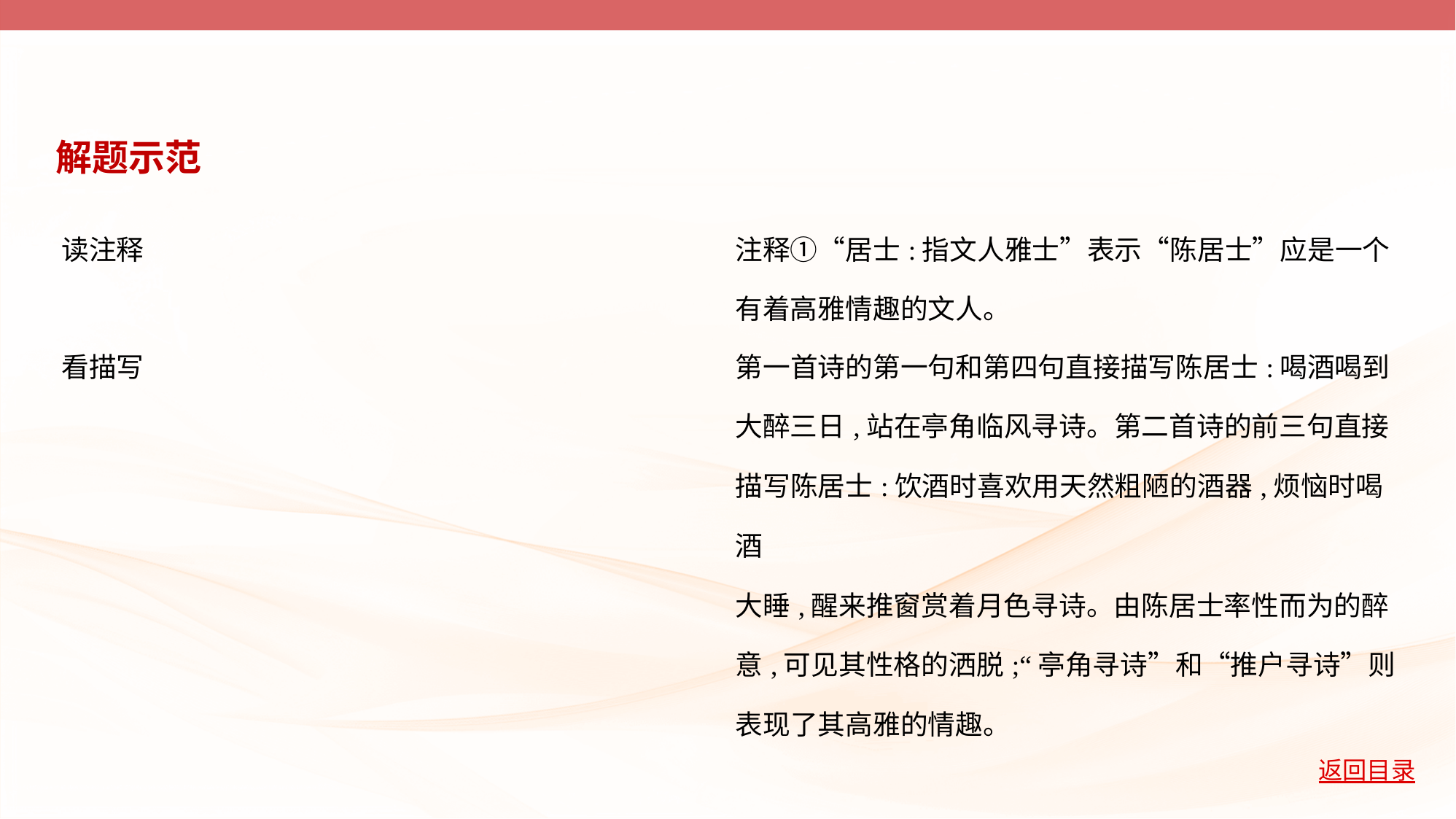

解题示范
| 读注释 | 注释①“居士:指文人雅士”表示“陈居士”应是一个 有着高雅情趣的文人。 |
| --- | --- |
| 看描写 | 第一首诗的第一句和第四句直接描写陈居士:喝酒喝到 大醉三日,站在亭角临风寻诗。第二首诗的前三句直接 描写陈居士:饮酒时喜欢用天然粗陋的酒器,烦恼时喝酒 大睡,醒来推窗赏着月色寻诗。由陈居士率性而为的醉 意,可见其性格的洒脱;“亭角寻诗”和“推户寻诗”则 表现了其高雅的情趣。 |